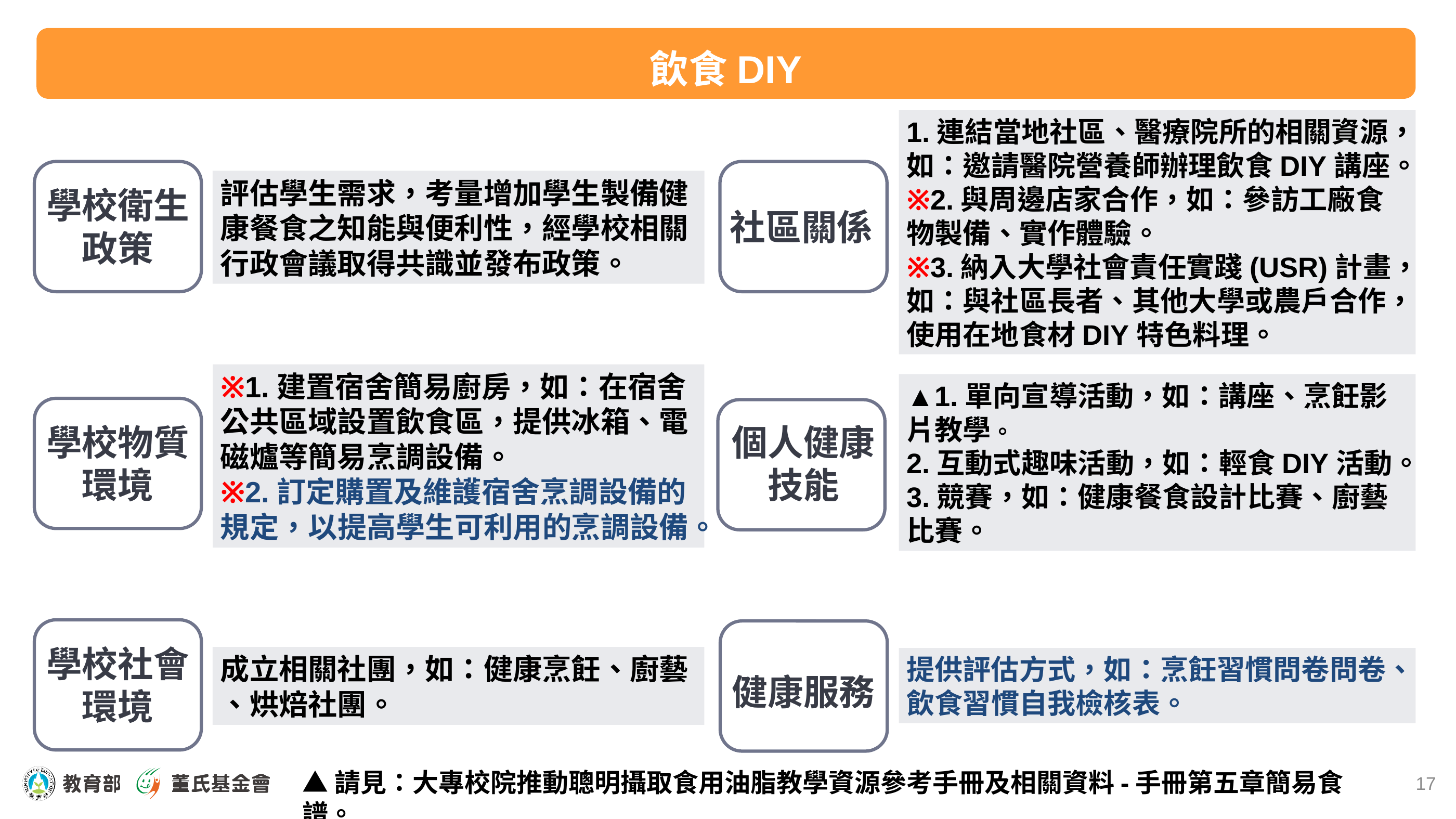

飲食DIY
1.連結當地社區、醫療院所的相關資源，如：邀請醫院營養師辦理飲食DIY講座。
※2.與周邊店家合作，如：參訪工廠食物製備、實作體驗。
※3.納入大學社會責任實踐(USR)計畫，如：與社區長者、其他大學或農戶合作，使用在地食材DIY特色料理。

學校衛生政策

學校物質環境

學校社會環境

社區關係

個人健康技能

健康服務
評估學生需求，考量增加學生製備健康餐食之知能與便利性，經學校相關行政會議取得共識並發布政策。
※1.建置宿舍簡易廚房，如：在宿舍公共區域設置飲食區，提供冰箱、電磁爐等簡易烹調設備。
※2.訂定購置及維護宿舍烹調設備的規定，以提高學生可利用的烹調設備。
▲1.單向宣導活動，如：講座、烹飪影片教學。
2.互動式趣味活動，如：輕食DIY活動。
3.競賽，如：健康餐食設計比賽、廚藝比賽。
成立相關社團，如：健康烹飪、廚藝
、烘焙社團。
提供評估方式，如：烹飪習慣問卷問卷、飲食習慣自我檢核表。
▲請見：大專校院推動聰明攝取食用油脂教學資源參考手冊及相關資料-手冊第五章簡易食譜。
17